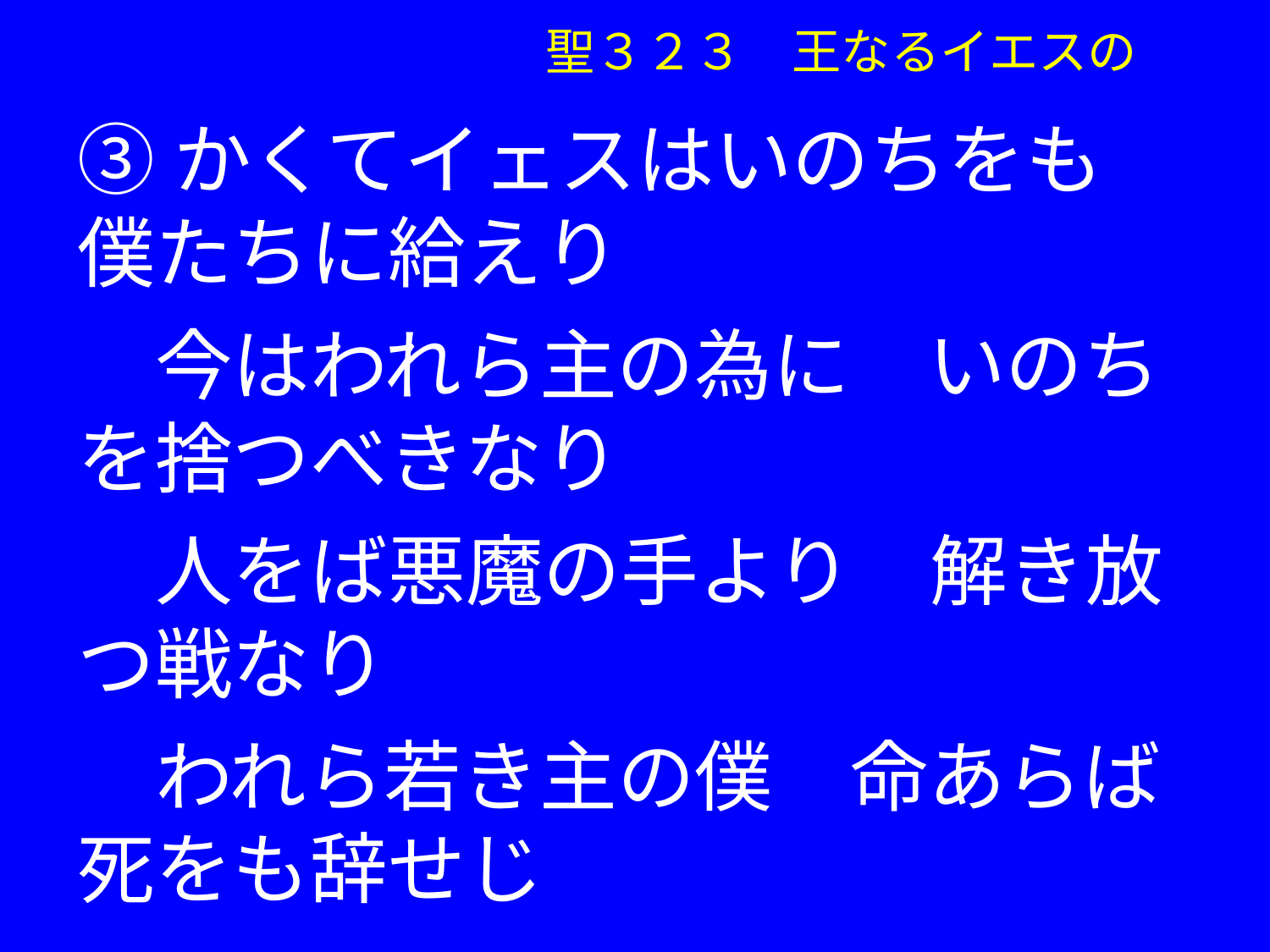

聖３２３　王なるイエスの
③かくてイェスはいのちをも　僕たちに給えり
　今はわれら主の為に　いのちを捨つべきなり
　人をば悪魔の手より　解き放つ戦なり
　われら若き主の僕　命あらば死をも辞せじ